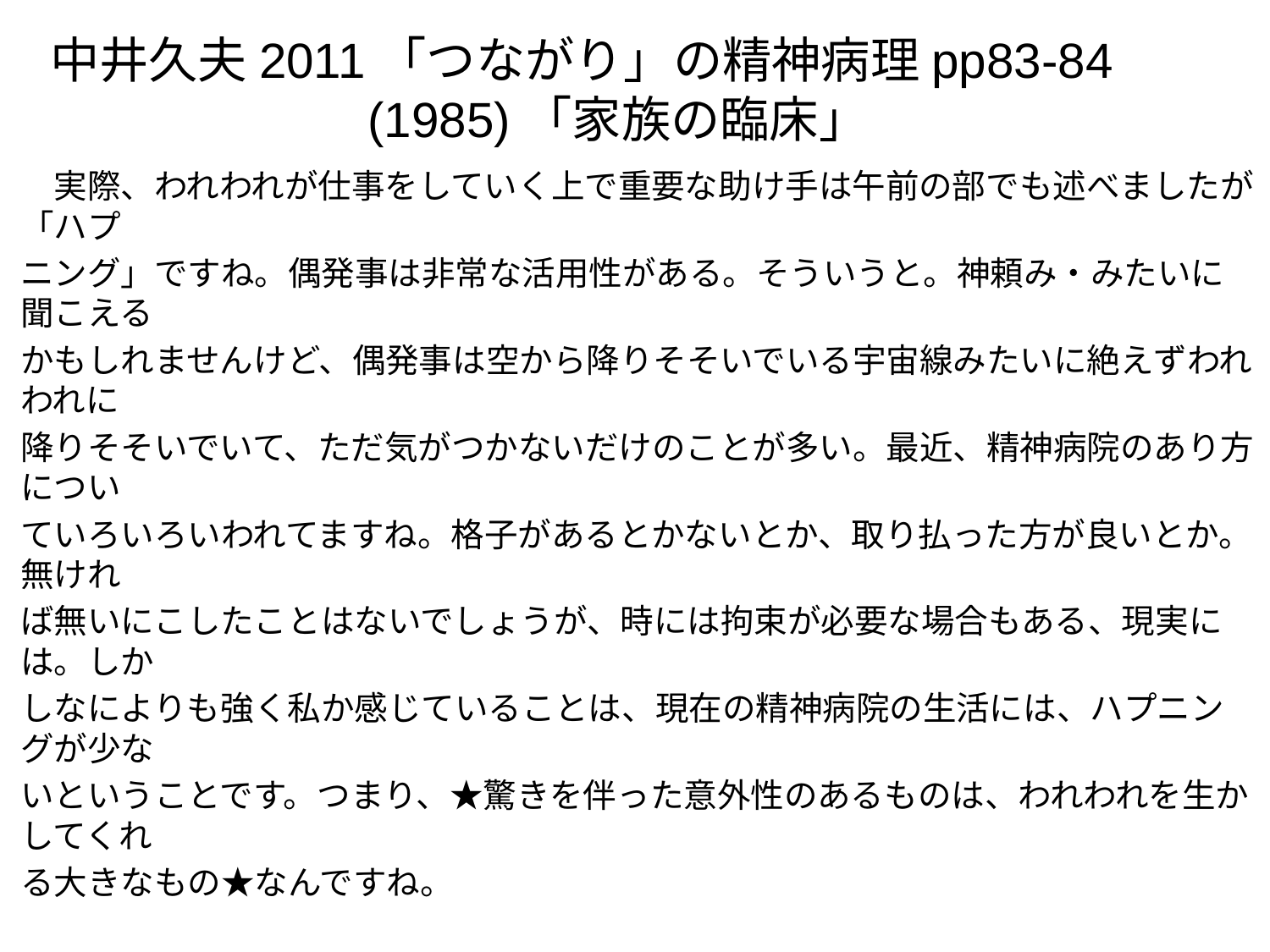

# 中井久夫2011「つながり」の精神病理pp83-84　(1985)「家族の臨床」
　実際、われわれが仕事をしていく上で重要な助け手は午前の部でも述べましたが「ハプ
ニング」ですね。偶発事は非常な活用性がある。そういうと。神頼み・みたいに聞こえる
かもしれませんけど、偶発事は空から降りそそいでいる宇宙線みたいに絶えずわれわれに
降りそそいでいて、ただ気がつかないだけのことが多い。最近、精神病院のあり方につい
ていろいろいわれてますね。格子があるとかないとか、取り払った方が良いとか。無けれ
ば無いにこしたことはないでしょうが、時には拘束が必要な場合もある、現実には。しか
しなによりも強く私か感じていることは、現在の精神病院の生活には、ハプニングが少な
いということです。つまり、★驚きを伴った意外性のあるものは、われわれを生かしてくれ
る大きなもの★なんですね。